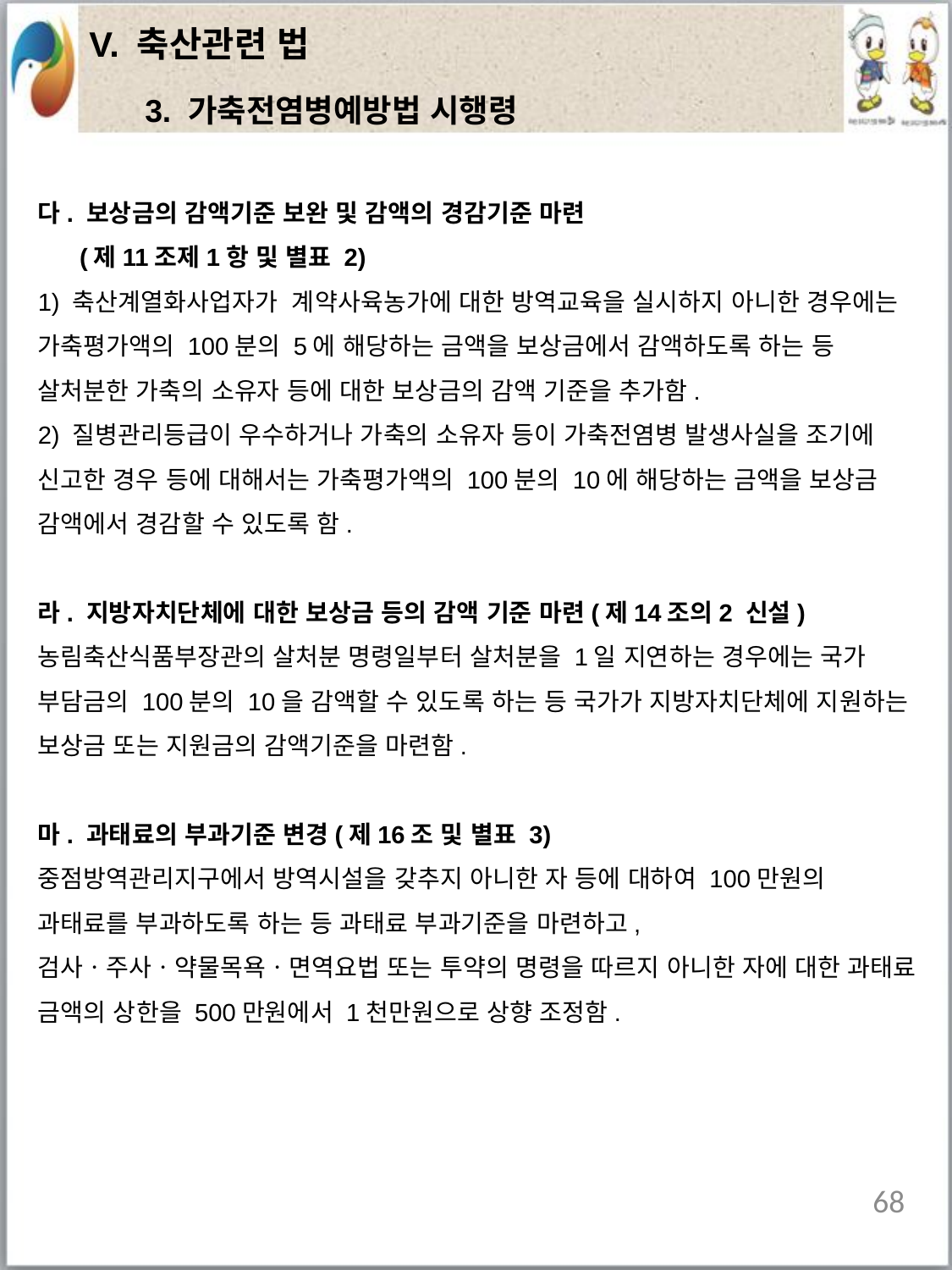

| V. 축산관련 법 |
| --- |

3. 가축전염병예방법 시행령

다. 보상금의 감액기준 보완 및 감액의 경감기준 마련
      (제11조제1항 및 별표 2)
1) 축산계열화사업자가  계약사육농가에 대한 방역교육을 실시하지 아니한 경우에는 가축평가액의 100분의 5에 해당하는 금액을 보상금에서 감액하도록 하는 등 살처분한 가축의 소유자 등에 대한 보상금의 감액 기준을 추가함.
2) 질병관리등급이 우수하거나 가축의 소유자 등이 가축전염병 발생사실을 조기에 신고한 경우 등에 대해서는 가축평가액의 100분의 10에 해당하는 금액을 보상금 감액에서 경감할 수 있도록 함.

라. 지방자치단체에 대한 보상금 등의 감액 기준 마련(제14조의2 신설)
농림축산식품부장관의 살처분 명령일부터 살처분을 1일 지연하는 경우에는 국가 부담금의 100분의 10을 감액할 수 있도록 하는 등 국가가 지방자치단체에 지원하는 보상금 또는 지원금의 감액기준을 마련함.

마. 과태료의 부과기준 변경(제16조 및 별표 3)
중점방역관리지구에서 방역시설을 갖추지 아니한 자 등에 대하여 100만원의 과태료를 부과하도록 하는 등 과태료 부과기준을 마련하고, 검사ㆍ주사ㆍ약물목욕ㆍ면역요법 또는 투약의 명령을 따르지 아니한 자에 대한 과태료 금액의 상한을 500만원에서 1천만원으로 상향 조정함.

68